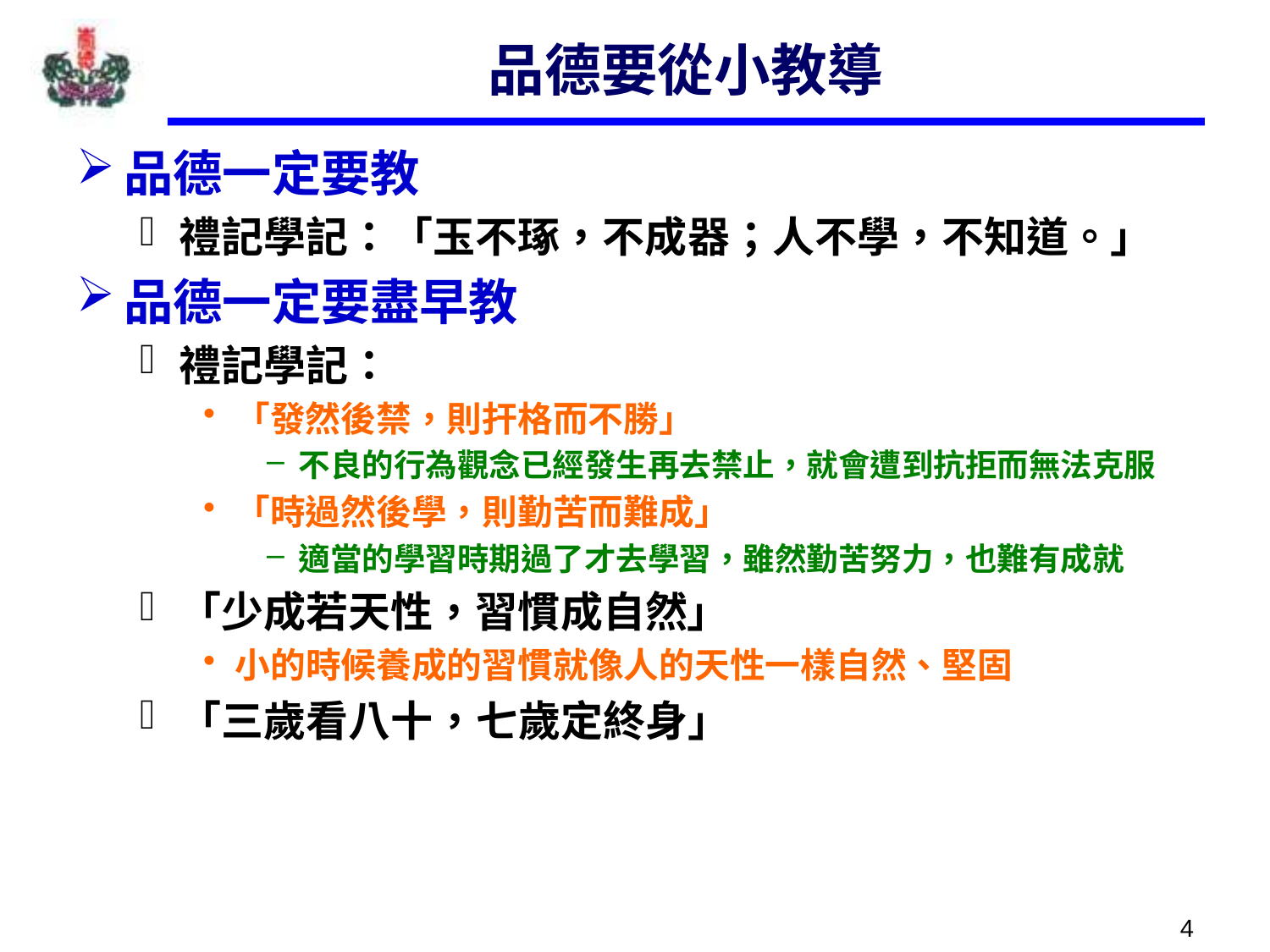

# 品德要從小教導
品德一定要教
禮記學記：「玉不琢，不成器；人不學，不知道。」
品德一定要盡早教
禮記學記：
「發然後禁，則扞格而不勝」
不良的行為觀念已經發生再去禁止，就會遭到抗拒而無法克服
「時過然後學，則勤苦而難成」
適當的學習時期過了才去學習，雖然勤苦努力，也難有成就
「少成若天性，習慣成自然」
小的時候養成的習慣就像人的天性一樣自然、堅固
「三歲看八十，七歲定終身」
4